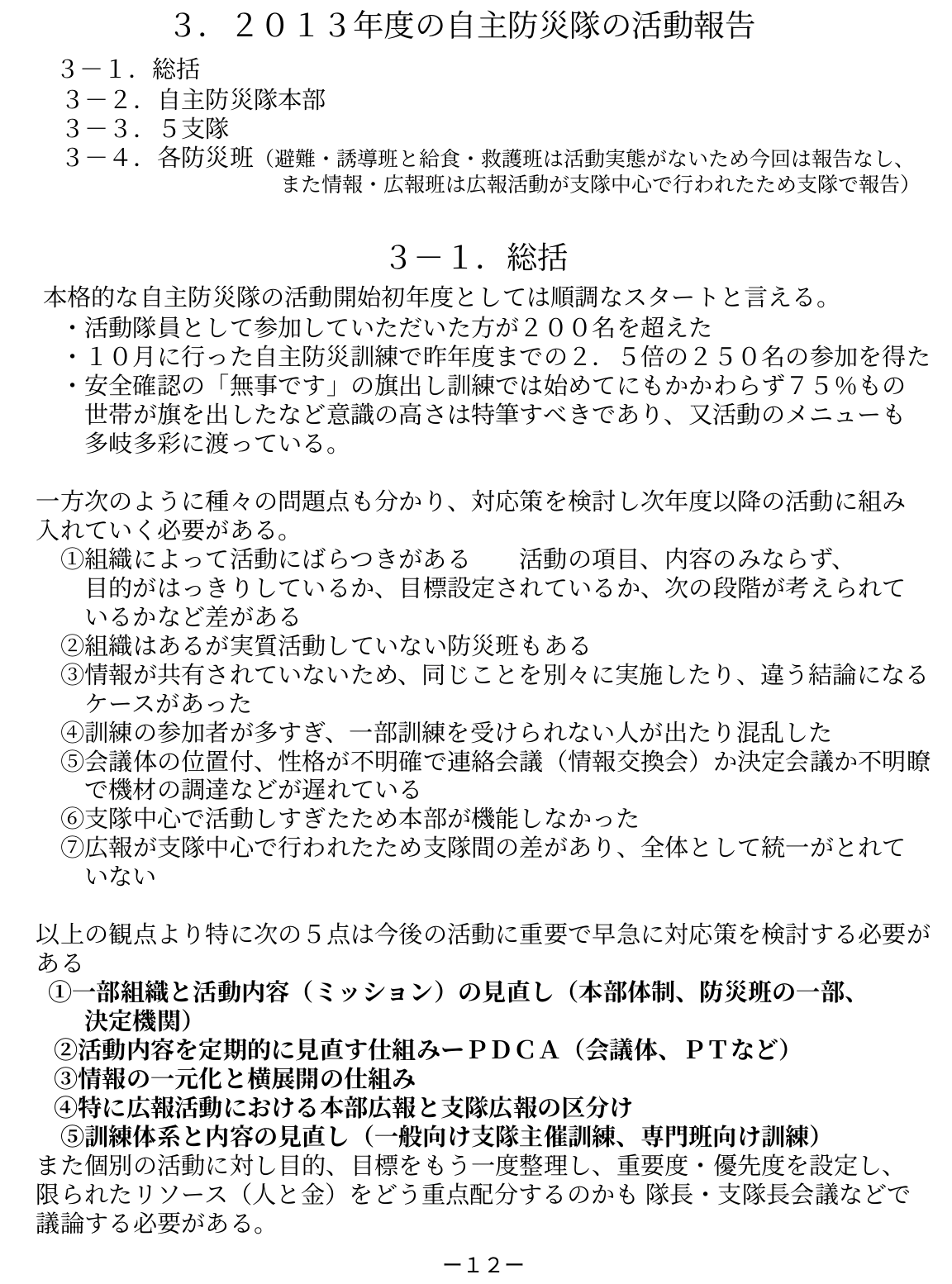

３．２０１３年度の自主防災隊の活動報告
　 ３－１．総括
　　３－２．自主防災隊本部
　　３－３．５支隊
　　３－４．各防災班（避難・誘導班と給食・救護班は活動実態がないため今回は報告なし、
　　　　　　　　　　　　　また情報・広報班は広報活動が支隊中心で行われたため支隊で報告）

３－１．総括
　本格的な自主防災隊の活動開始初年度としては順調なスタートと言える。
　　・活動隊員として参加していただいた方が２００名を超えた
　　・１０月に行った自主防災訓練で昨年度までの２．５倍の２５０名の参加を得た
　　・安全確認の「無事です」の旗出し訓練では始めてにもかかわらず７５％もの
　　　世帯が旗を出したなど意識の高さは特筆すべきであり、又活動のメニューも
　　　多岐多彩に渡っている。

　一方次のように種々の問題点も分かり、対応策を検討し次年度以降の活動に組み
　入れていく必要がある。
　　①組織によって活動にばらつきがある　　活動の項目、内容のみならず、
　　　目的がはっきりしているか、目標設定されているか、次の段階が考えられて
　　　いるかなど差がある
　　②組織はあるが実質活動していない防災班もある
　　③情報が共有されていないため、同じことを別々に実施したり、違う結論になる
　　　ケースがあった
　　④訓練の参加者が多すぎ、一部訓練を受けられない人が出たり混乱した
　　⑤会議体の位置付、性格が不明確で連絡会議（情報交換会）か決定会議か不明瞭
　　　で機材の調達などが遅れている
　　⑥支隊中心で活動しすぎたため本部が機能しなかった
　　⑦広報が支隊中心で行われたため支隊間の差があり、全体として統一がとれて
　　　いない

　以上の観点より特に次の５点は今後の活動に重要で早急に対応策を検討する必要が
　ある
　  ①一部組織と活動内容（ミッション）の見直し（本部体制、防災班の一部、
　　　決定機関）
 　 ②活動内容を定期的に見直す仕組みーＰＤＣＡ（会議体、ＰＴなど）
  　③情報の一元化と横展開の仕組み
  　④特に広報活動における本部広報と支隊広報の区分け
　　⑤訓練体系と内容の見直し（一般向け支隊主催訓練、専門班向け訓練）
　また個別の活動に対し目的、目標をもう一度整理し、重要度・優先度を設定し、
　限られたリソース（人と金）をどう重点配分するのかも 隊長・支隊長会議などで
　議論する必要がある。
ー１２ー